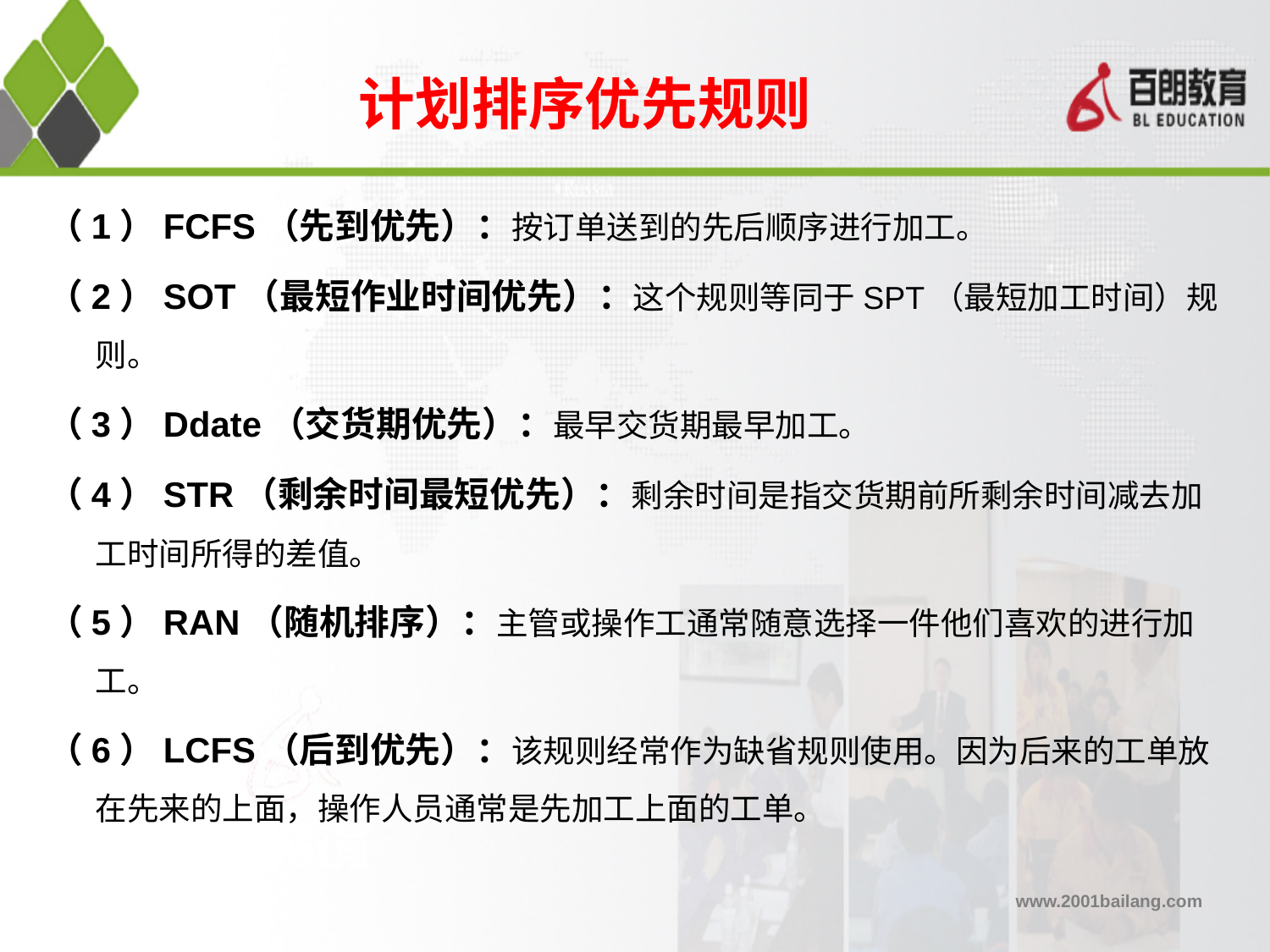

# 计划排序优先规则
（1）FCFS（先到优先）：按订单送到的先后顺序进行加工。
（2）SOT（最短作业时间优先）：这个规则等同于SPT（最短加工时间）规则。
（3）Ddate（交货期优先）：最早交货期最早加工。
（4）STR（剩余时间最短优先）：剩余时间是指交货期前所剩余时间减去加工时间所得的差值。
（5）RAN（随机排序）：主管或操作工通常随意选择一件他们喜欢的进行加工。
（6）LCFS（后到优先）：该规则经常作为缺省规则使用。因为后来的工单放在先来的上面，操作人员通常是先加工上面的工单。